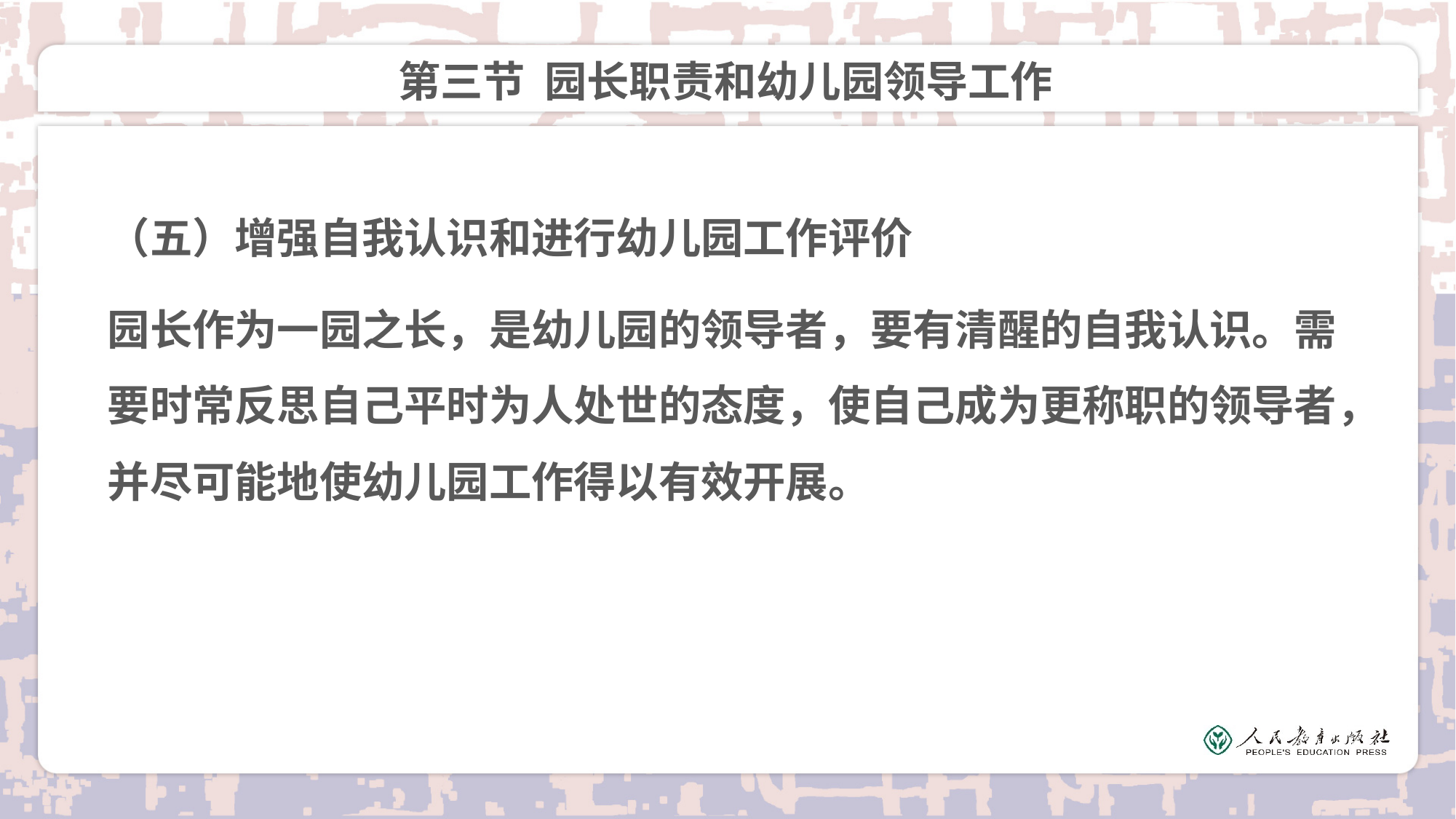

# 第三节  园长职责和幼儿园领导工作
（五）增强自我认识和进行幼儿园工作评价
园长作为一园之长，是幼儿园的领导者，要有清醒的自我认识。需要时常反思自己平时为人处世的态度，使自己成为更称职的领导者，并尽可能地使幼儿园工作得以有效开展。